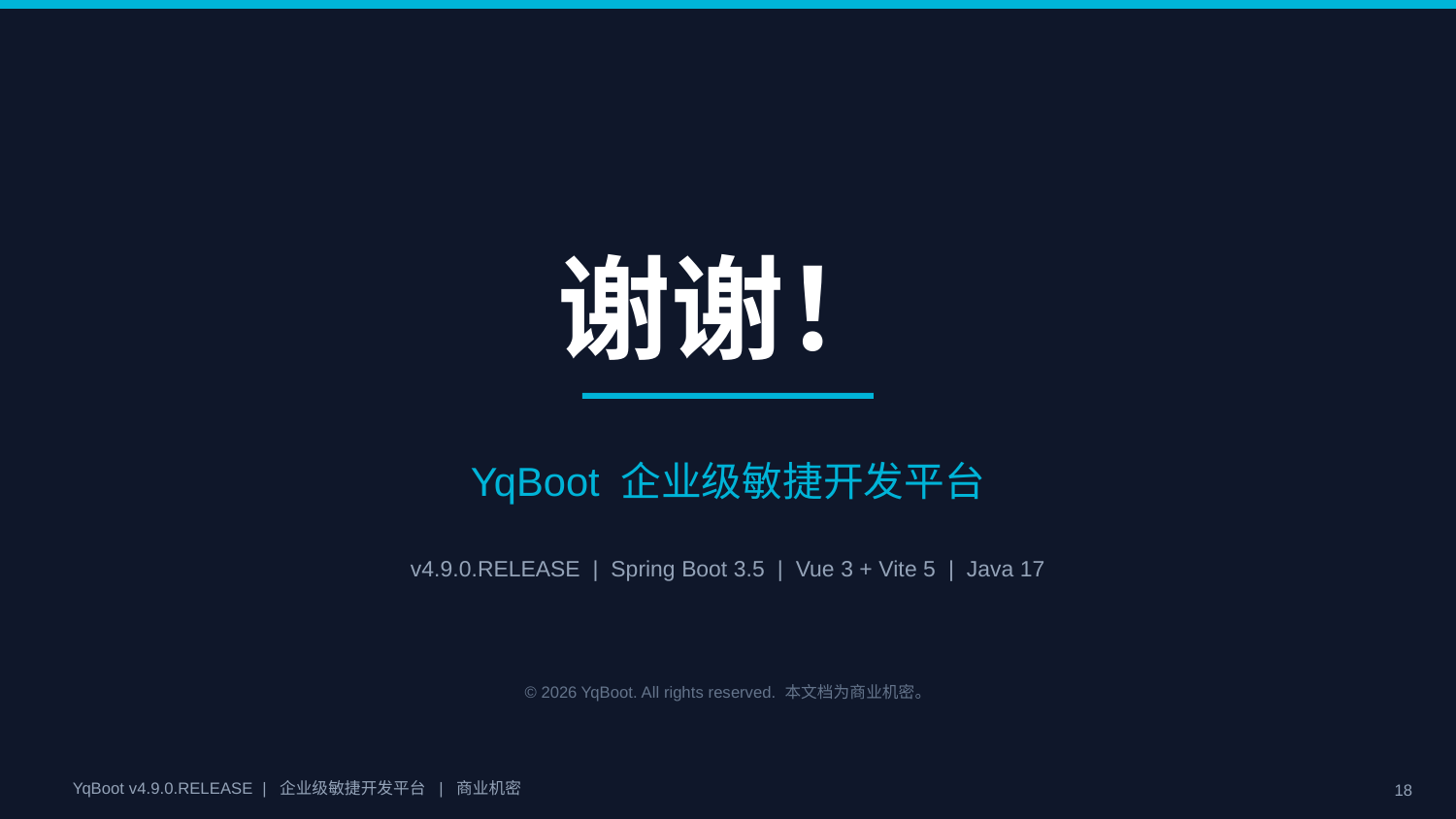

谢谢！

YqBoot 企业级敏捷开发平台
v4.9.0.RELEASE  |  Spring Boot 3.5  |  Vue 3 + Vite 5  |  Java 17
© 2026 YqBoot. All rights reserved. 本文档为商业机密。

YqBoot v4.9.0.RELEASE  |  企业级敏捷开发平台  |  商业机密
18